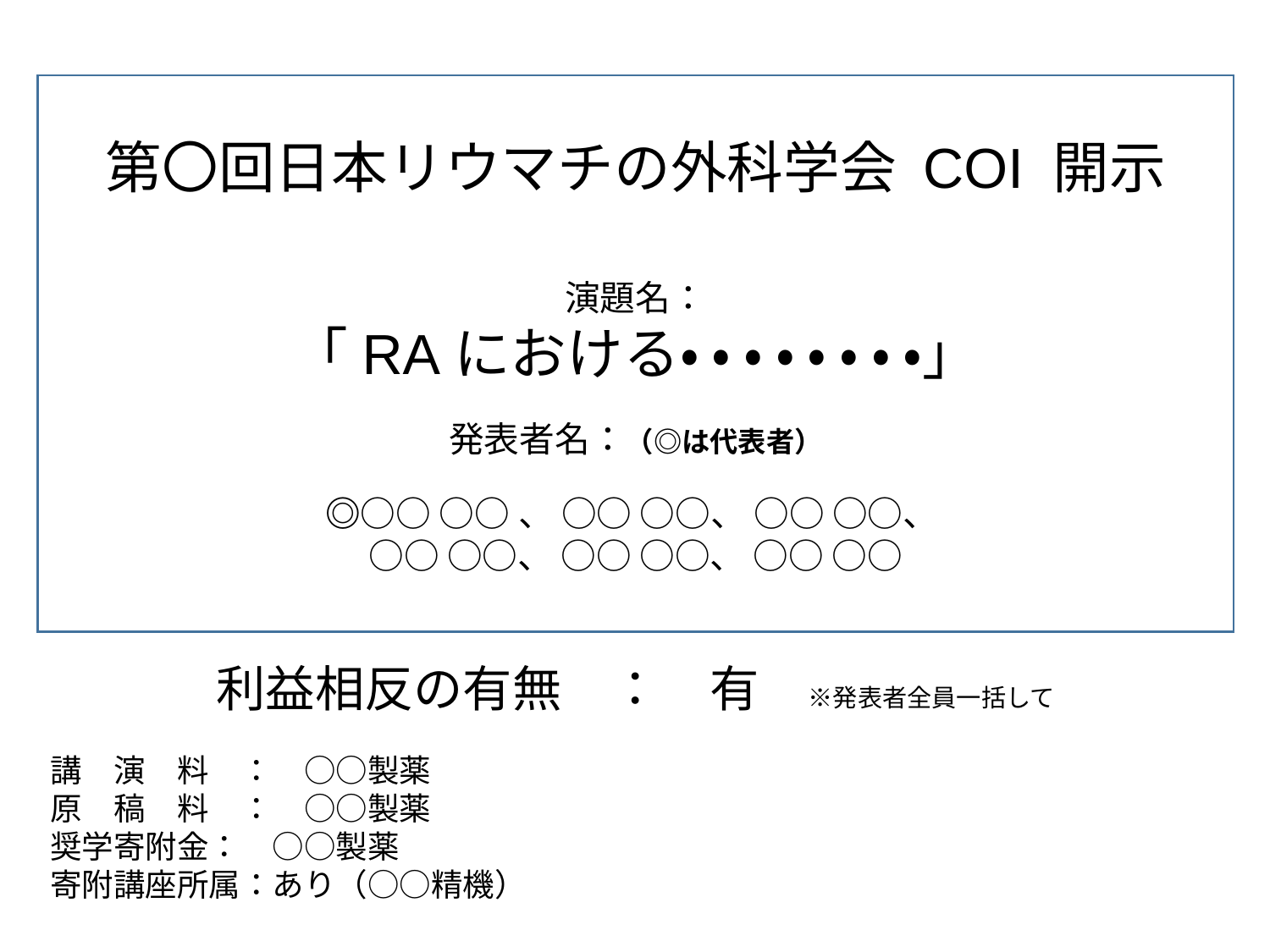

第〇回日本リウマチの外科学会 COI 開示

演題名：
「RAにおける・ ・ ・ ・ ・ ・ ・ ・」
発表者名：（◎は代表者）
◎○○ ○○、 ○○ ○○、 ○○ ○○、
○○ ○○、 ○○ ○○、 ○○ ○○
利益相反の有無　：　有　※発表者全員一括して
講　演　料　：　○○製薬
原　稿　料　：　○○製薬
奨学寄附金：　○○製薬
寄附講座所属：あり（○○精機）